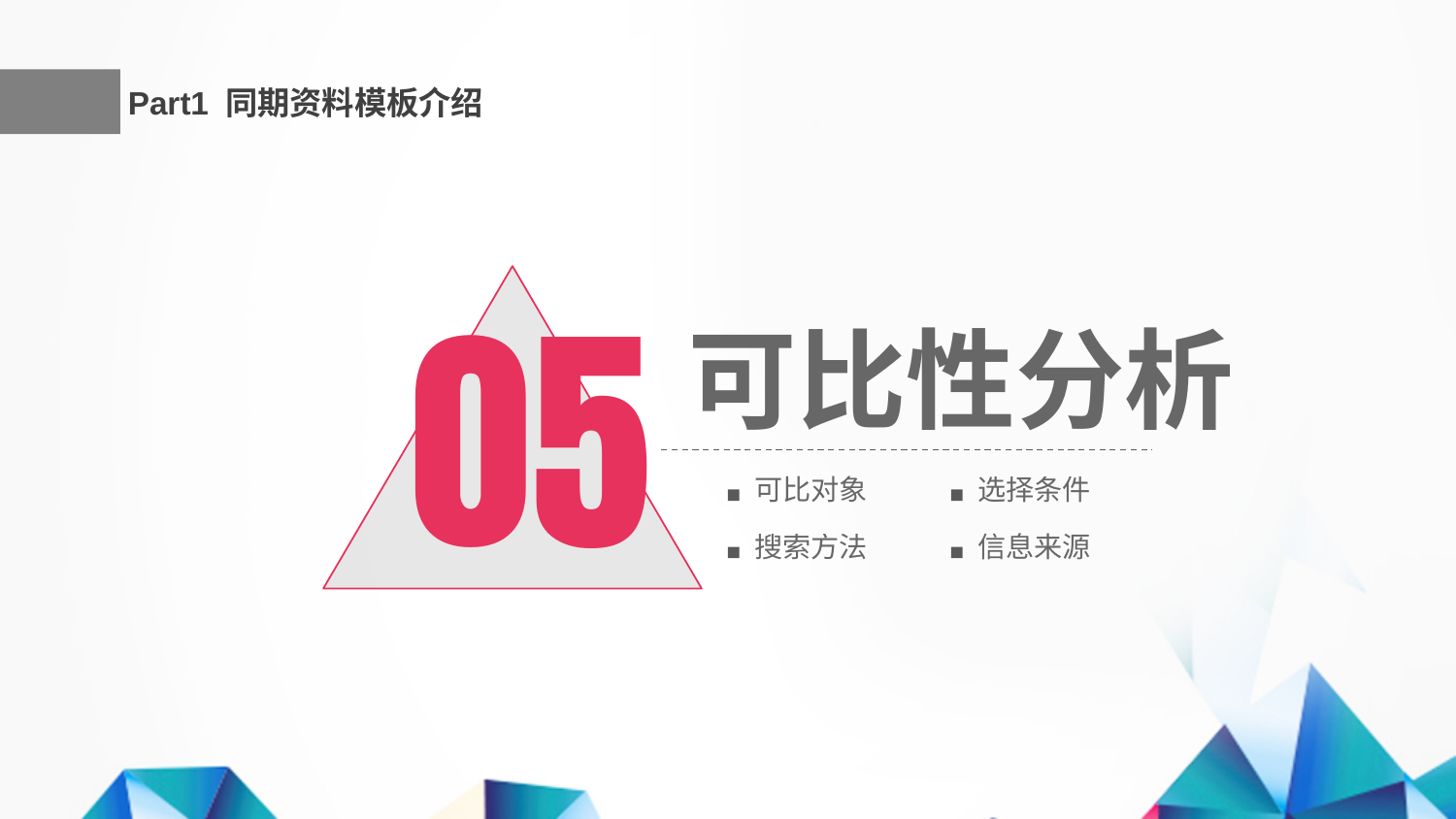

Part1 同期资料模板介绍

05
可比性分析
可比对象

选择条件

信息来源

搜索方法